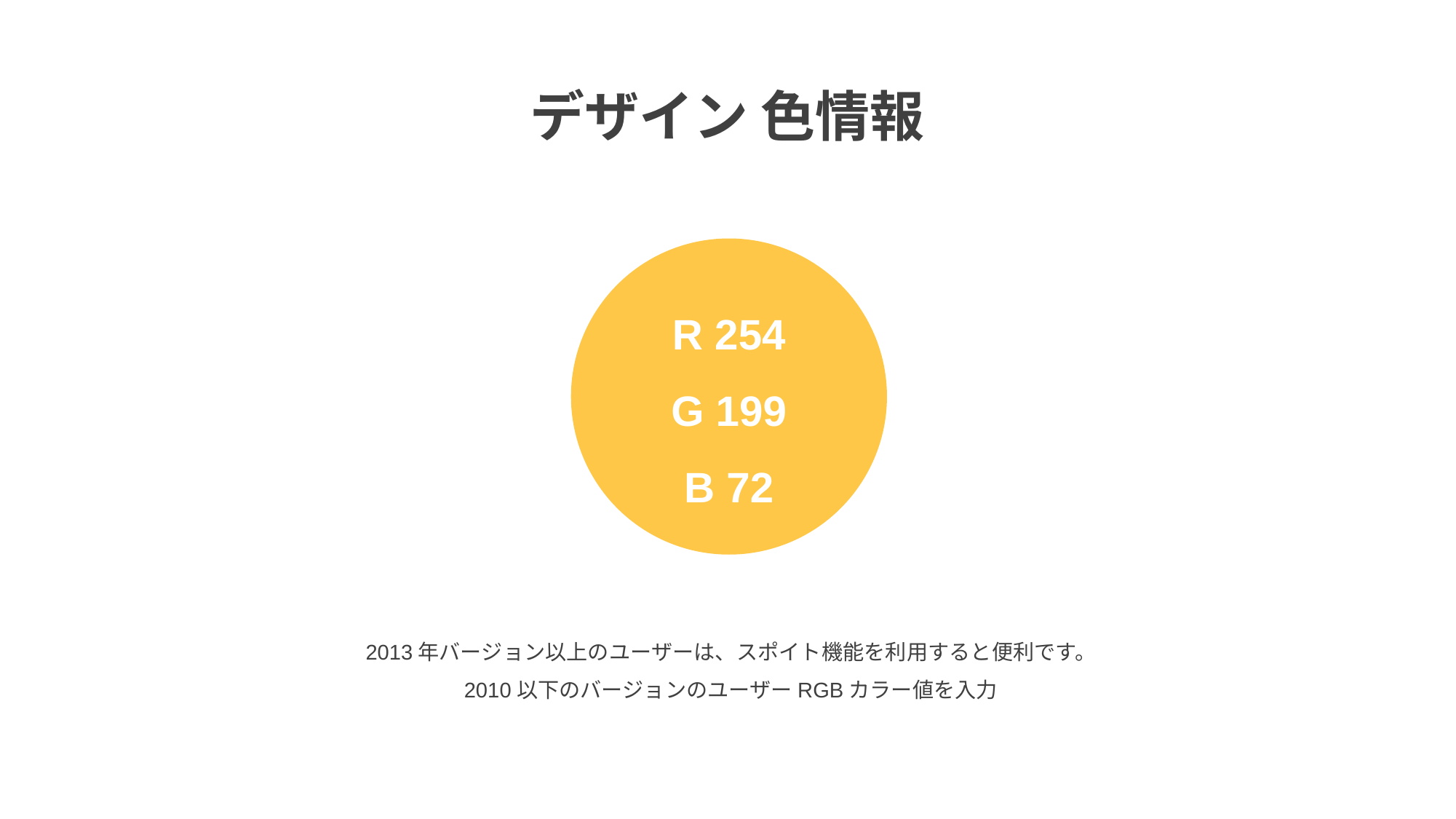

デザイン 色情報
R 254
G 199
B 72
2013年バージョン以上のユーザーは、スポイト機能を利用すると便利です。
2010以下のバージョンのユーザーRGBカラー値を入力